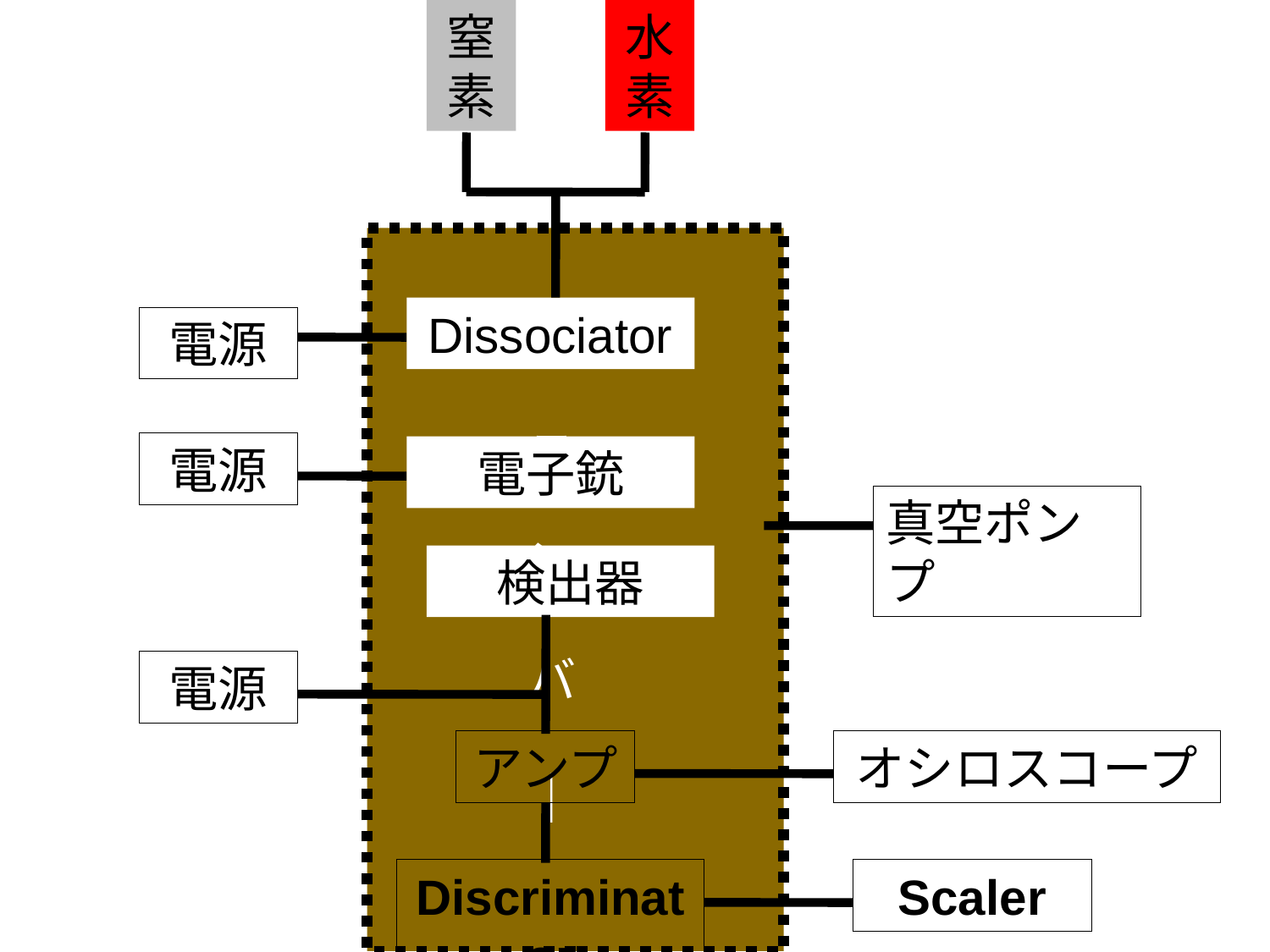

窒素
水素
　　　　　　　　　　チ
　　　　　　　　　　ェ
　　　　　　　　　　ン
　　　　　　　　　　バ
　　　　　　　　　　｜

Dissociator
電源
電源
電子銃
真空ポンプ
検出器
電源
アンプ
オシロスコープ
Discriminator
Scaler